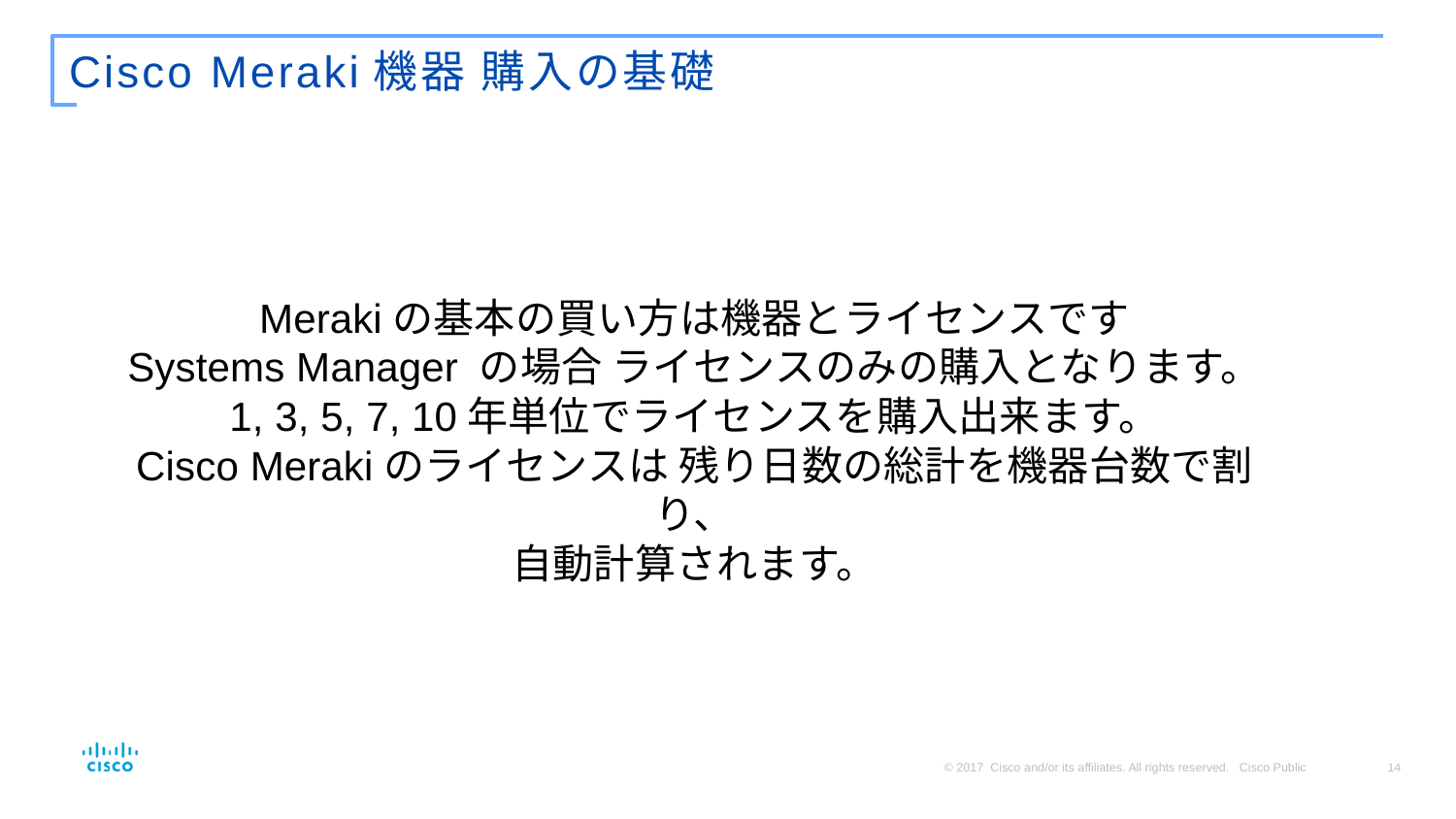

# Cisco Meraki機器 購入の基礎
Merakiの基本の買い方は機器とライセンスです
Systems Manager の場合 ライセンスのみの購入となります。
1, 3, 5, 7, 10年単位でライセンスを購入出来ます。
Cisco Merakiのライセンスは 残り日数の総計を機器台数で割り、
自動計算されます。